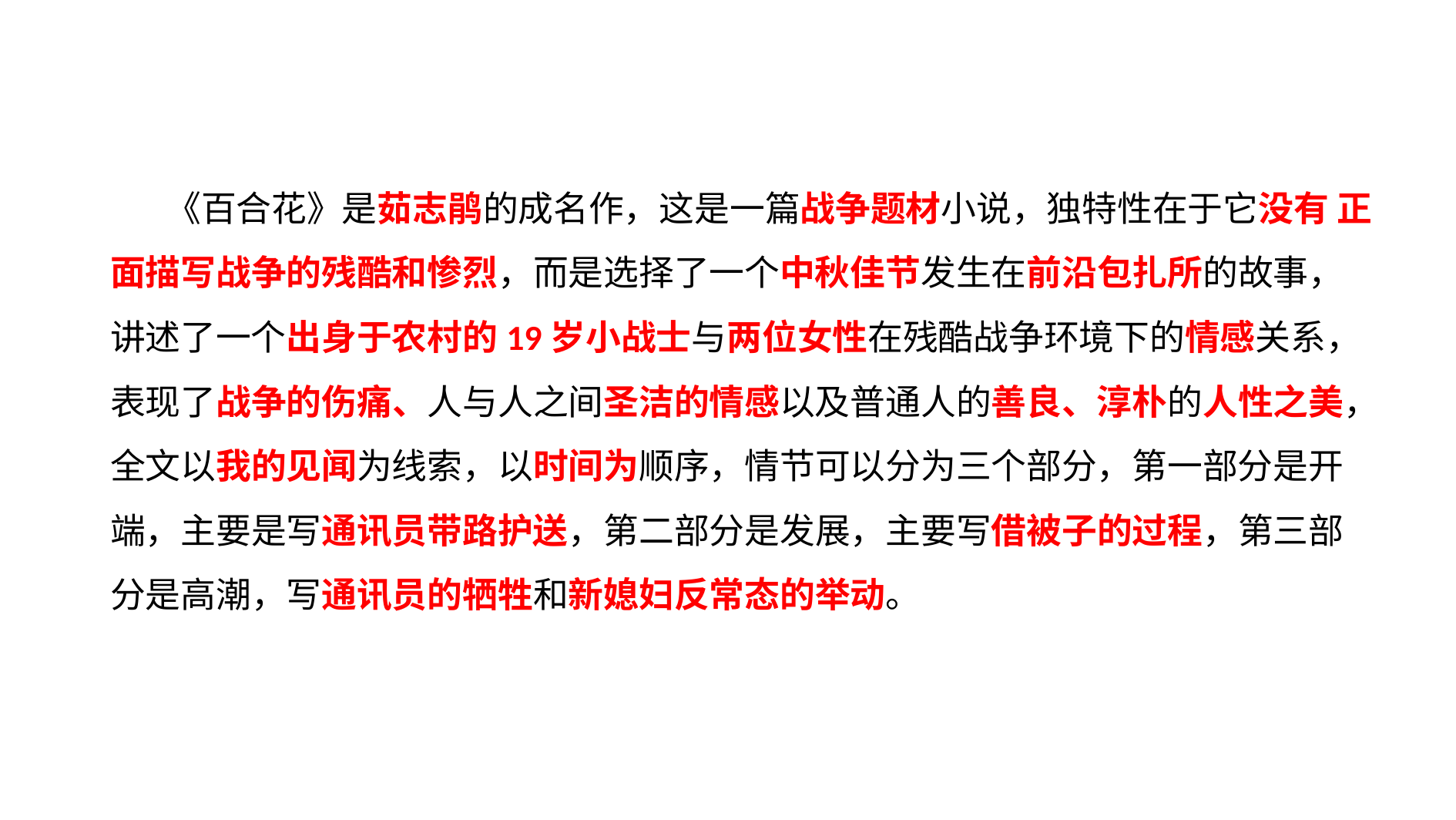

《百合花》是茹志鹃的成名作，这是一篇战争题材小说，独特性在于它没有 正面描写战争的残酷和惨烈，而是选择了一个中秋佳节发生在前沿包扎所的故事， 讲述了一个出身于农村的19岁小战士与两位女性在残酷战争环境下的情感关系，  表现了战争的伤痛、人与人之间圣洁的情感以及普通人的善良、淳朴的人性之美， 全文以我的见闻为线索，以时间为顺序，情节可以分为三个部分，第一部分是开 端，主要是写通讯员带路护送，第二部分是发展，主要写借被子的过程，第三部 分是高潮，写通讯员的牺牲和新媳妇反常态的举动。